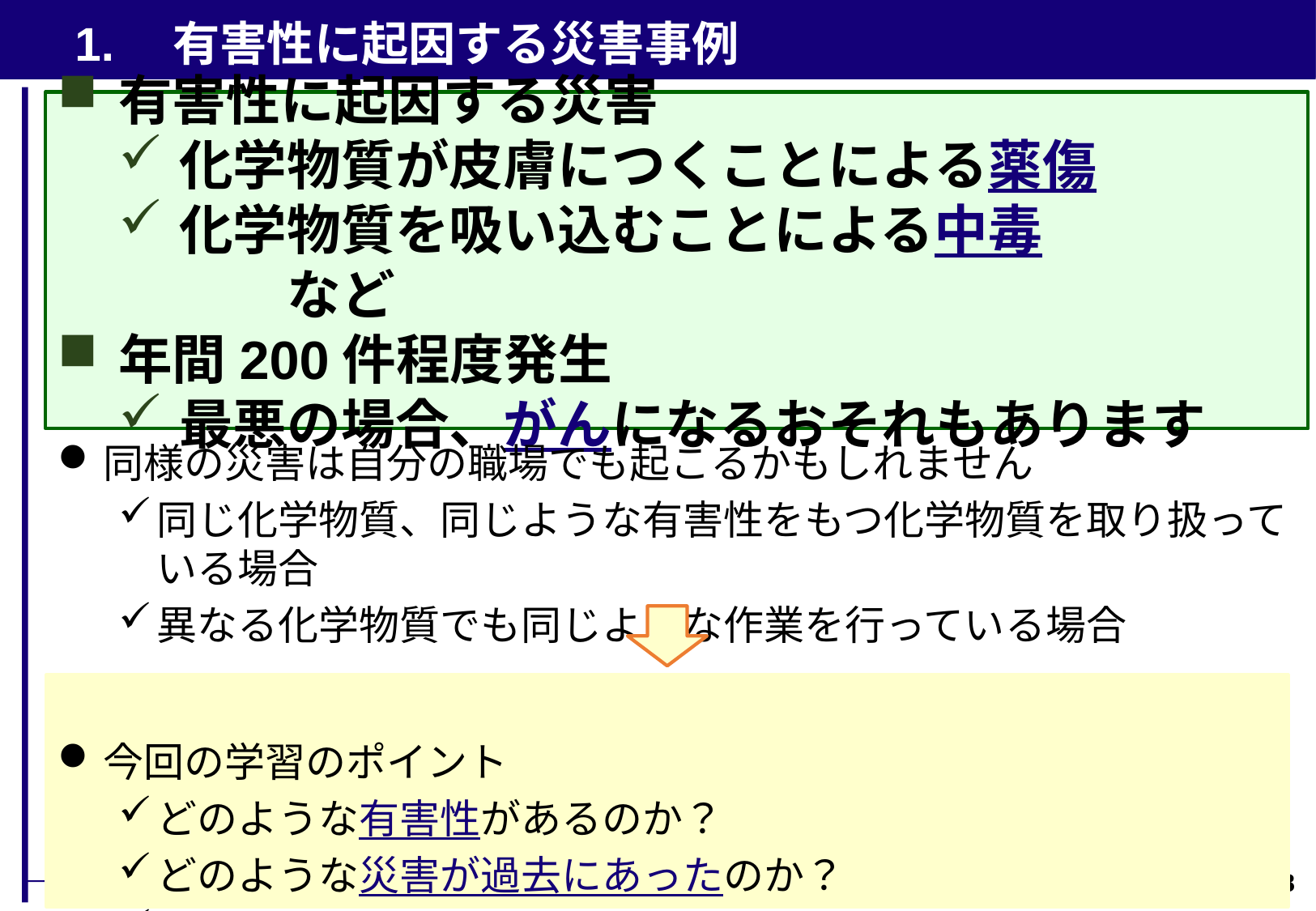

1.　有害性に起因する災害事例
有害性に起因する災害
化学物質が皮膚につくことによる薬傷
化学物質を吸い込むことによる中毒　　　　　　など
年間200件程度発生
最悪の場合、がんになるおそれもあります
同様の災害は自分の職場でも起こるかもしれません
同じ化学物質、同じような有害性をもつ化学物質を取り扱っている場合
異なる化学物質でも同じような作業を行っている場合

今回の学習のポイント
どのような有害性があるのか？
どのような災害が過去にあったのか？
薬傷や中毒を防ぐにはどうすればいいのか？

3